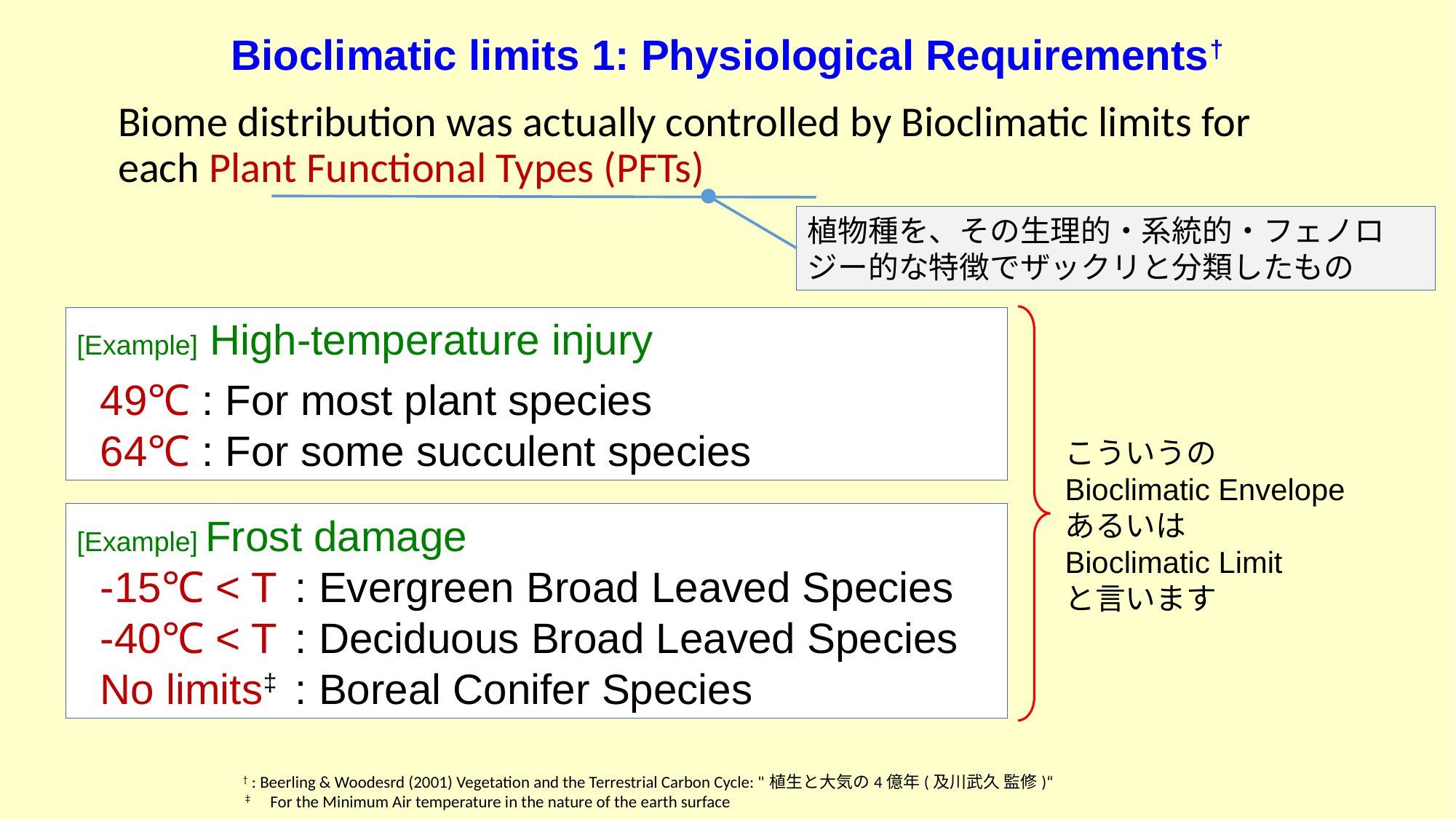

Bioclimatic limits 1: Physiological Requirements†
# Biome distribution was actually controlled by Bioclimatic limits for each Plant Functional Types (PFTs)
植物種を、その生理的・系統的・フェノロジー的な特徴でザックリと分類したもの

[Example] High-temperature injury
  49℃ : For most plant species
  64℃ : For some succulent species
こういうの
Bioclimatic Envelope
あるいは
Bioclimatic Limit
と言います
[Example] Frost damage
  -15℃ < T	: Evergreen Broad Leaved Species
  -40℃ < T	: Deciduous Broad Leaved Species
  No limits‡	: Boreal Conifer Species
† : Beerling & Woodesrd (2001) Vegetation and the Terrestrial Carbon Cycle: "植生と大気の4億年(及川武久 監修)“
‡　For the Minimum Air temperature in the nature of the earth surface